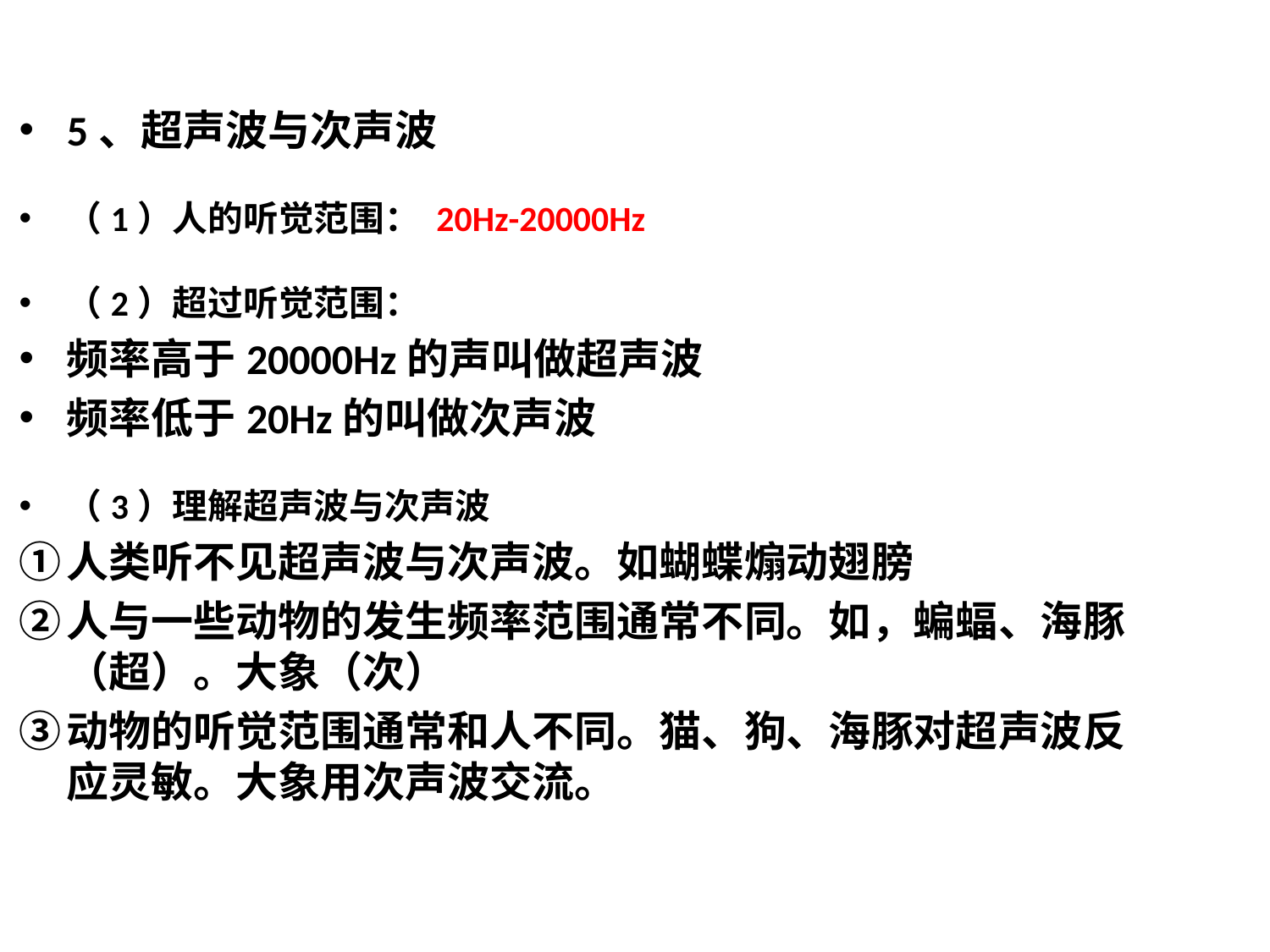

5、超声波与次声波
（1）人的听觉范围： 20Hz-20000Hz
（2）超过听觉范围：
频率高于20000Hz的声叫做超声波
频率低于20Hz的叫做次声波
（3）理解超声波与次声波
人类听不见超声波与次声波。如蝴蝶煽动翅膀
人与一些动物的发生频率范围通常不同。如，蝙蝠、海豚（超）。大象（次）
动物的听觉范围通常和人不同。猫、狗、海豚对超声波反应灵敏。大象用次声波交流。